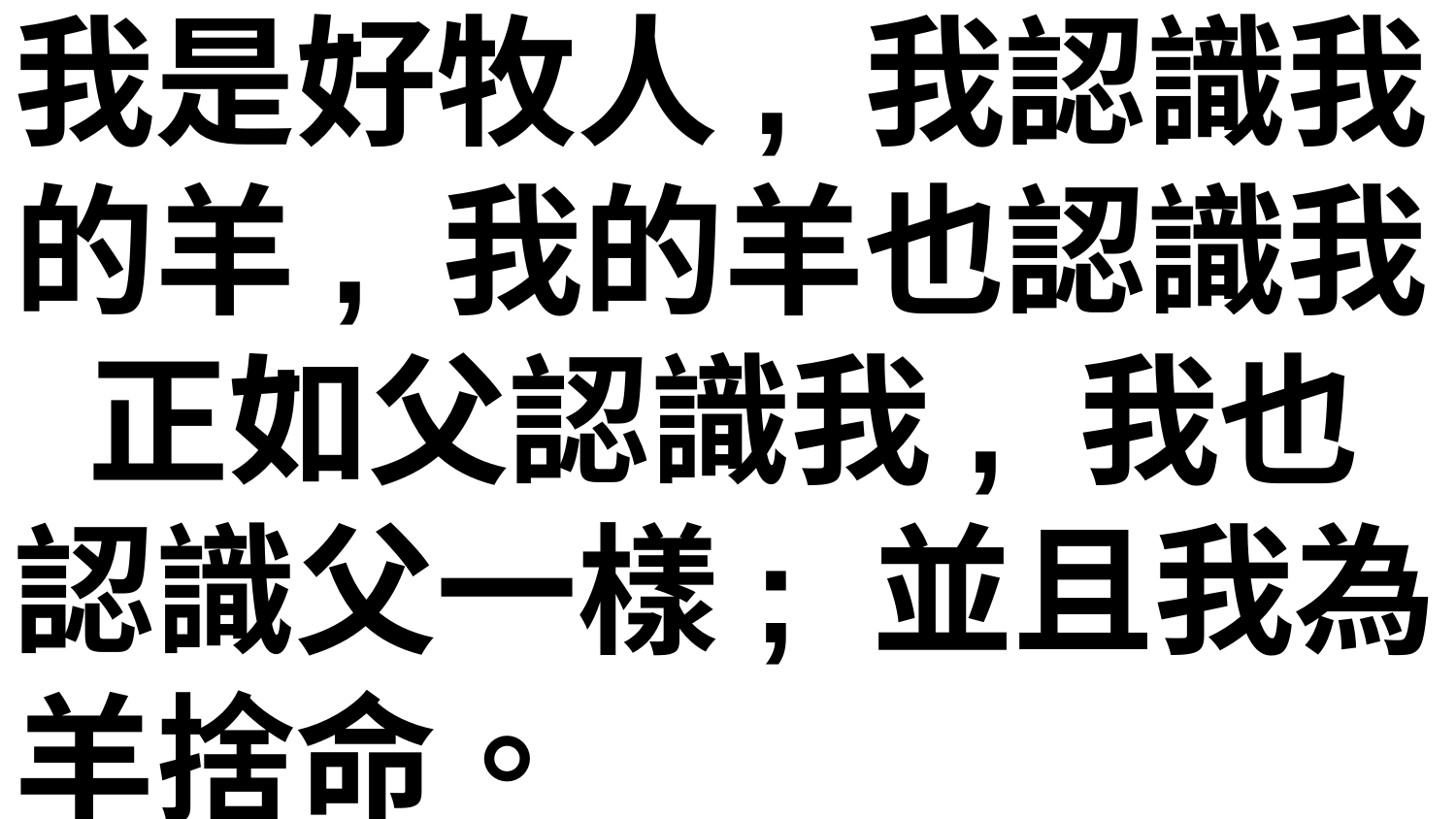

我是好牧人, 我認識我的羊, 我的羊也認識我, 正如父認識我, 我也認識父一樣; 並且我為羊捨命。